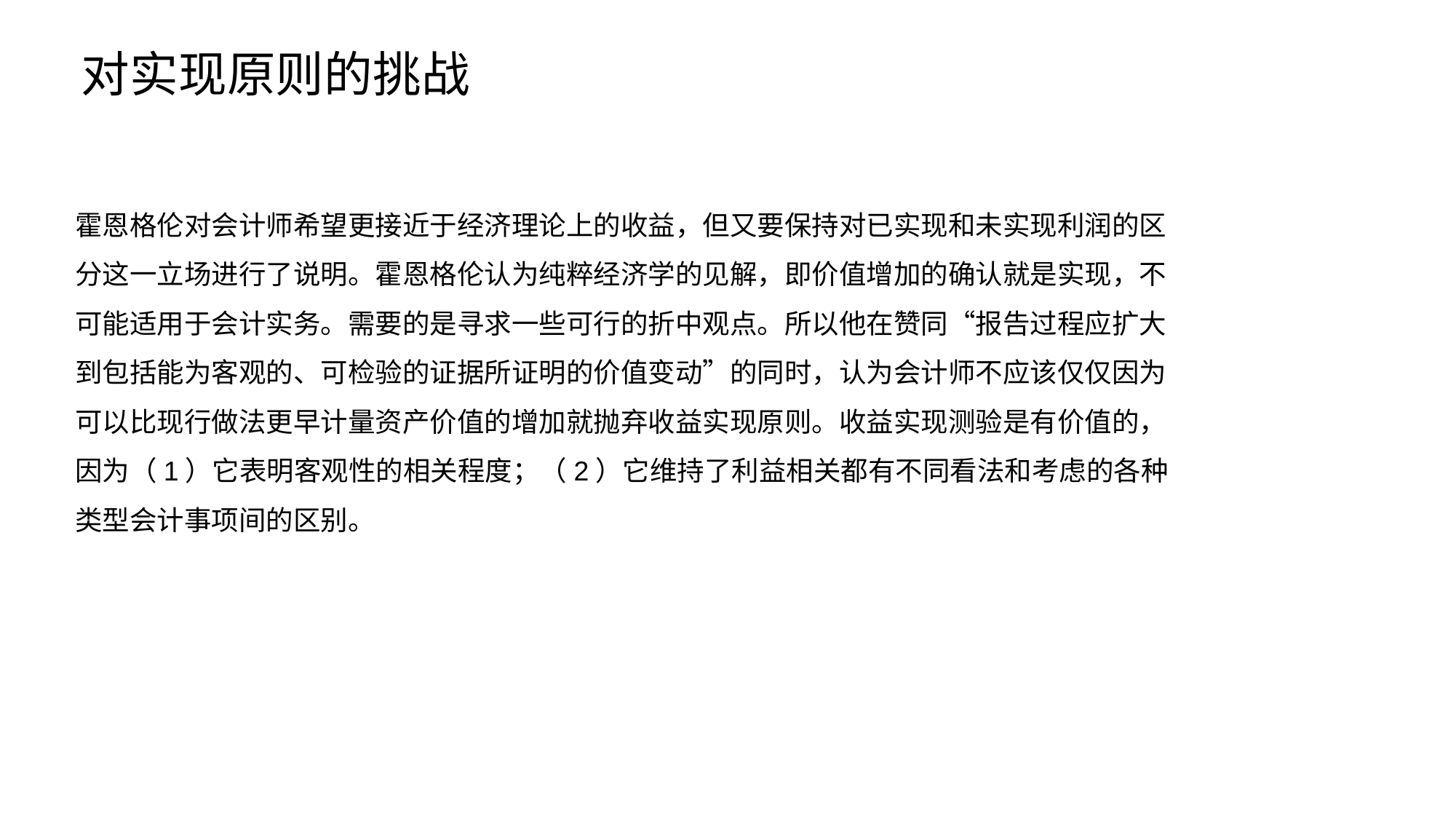

对实现原则的挑战
霍恩格伦对会计师希望更接近于经济理论上的收益，但又要保持对已实现和未实现利润的区分这一立场进行了说明。霍恩格伦认为纯粹经济学的见解，即价值增加的确认就是实现，不可能适用于会计实务。需要的是寻求一些可行的折中观点。所以他在赞同“报告过程应扩大到包括能为客观的、可检验的证据所证明的价值变动”的同时，认为会计师不应该仅仅因为可以比现行做法更早计量资产价值的增加就抛弃收益实现原则。收益实现测验是有价值的，因为（1）它表明客观性的相关程度；（2）它维持了利益相关都有不同看法和考虑的各种类型会计事项间的区别。